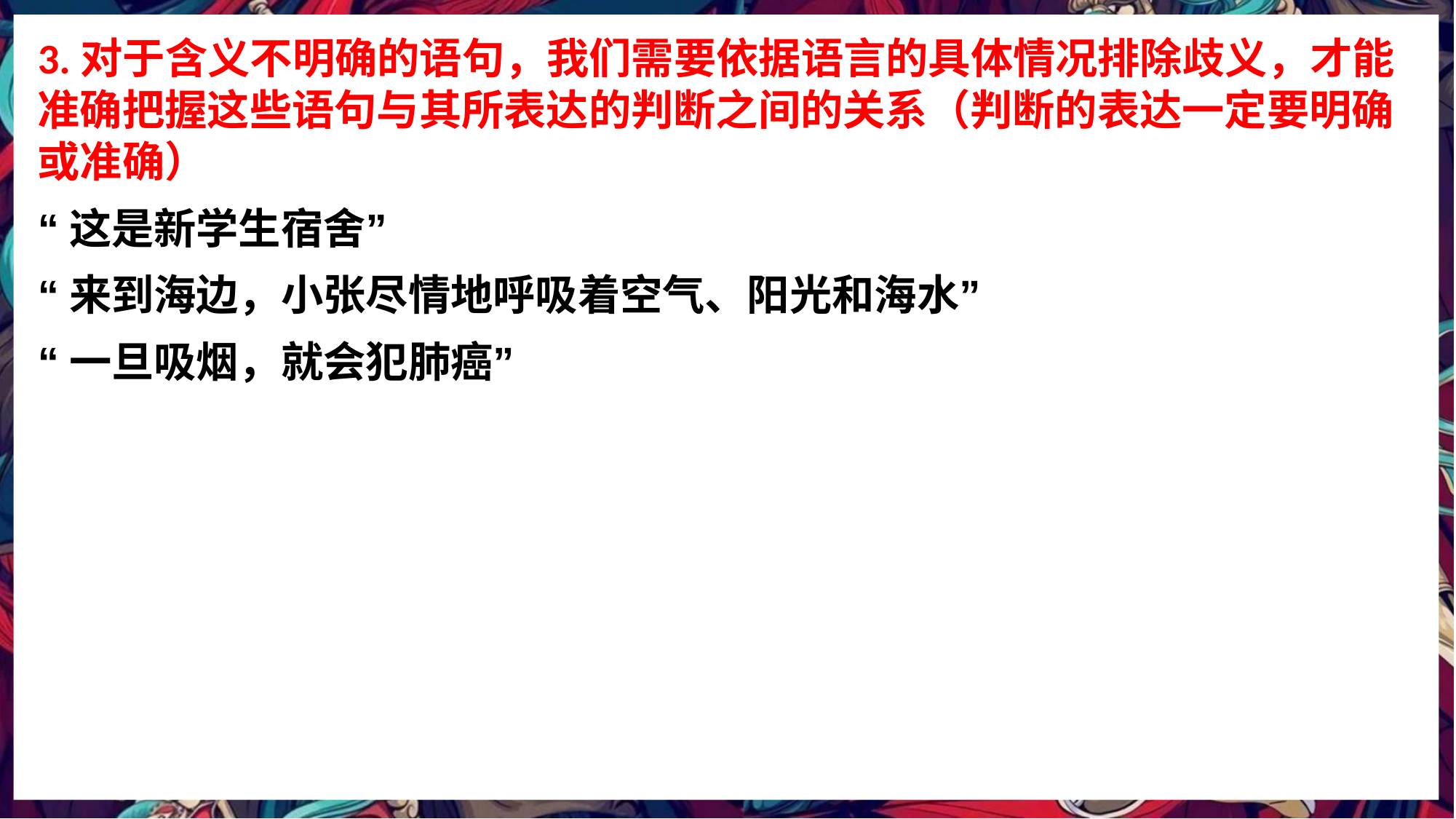

3.对于含义不明确的语句，我们需要依据语言的具体情况排除歧义，才能准确把握这些语句与其所表达的判断之间的关系（判断的表达一定要明确或准确）
“这是新学生宿舍”
“来到海边，小张尽情地呼吸着空气、阳光和海水”
“一旦吸烟，就会犯肺癌”